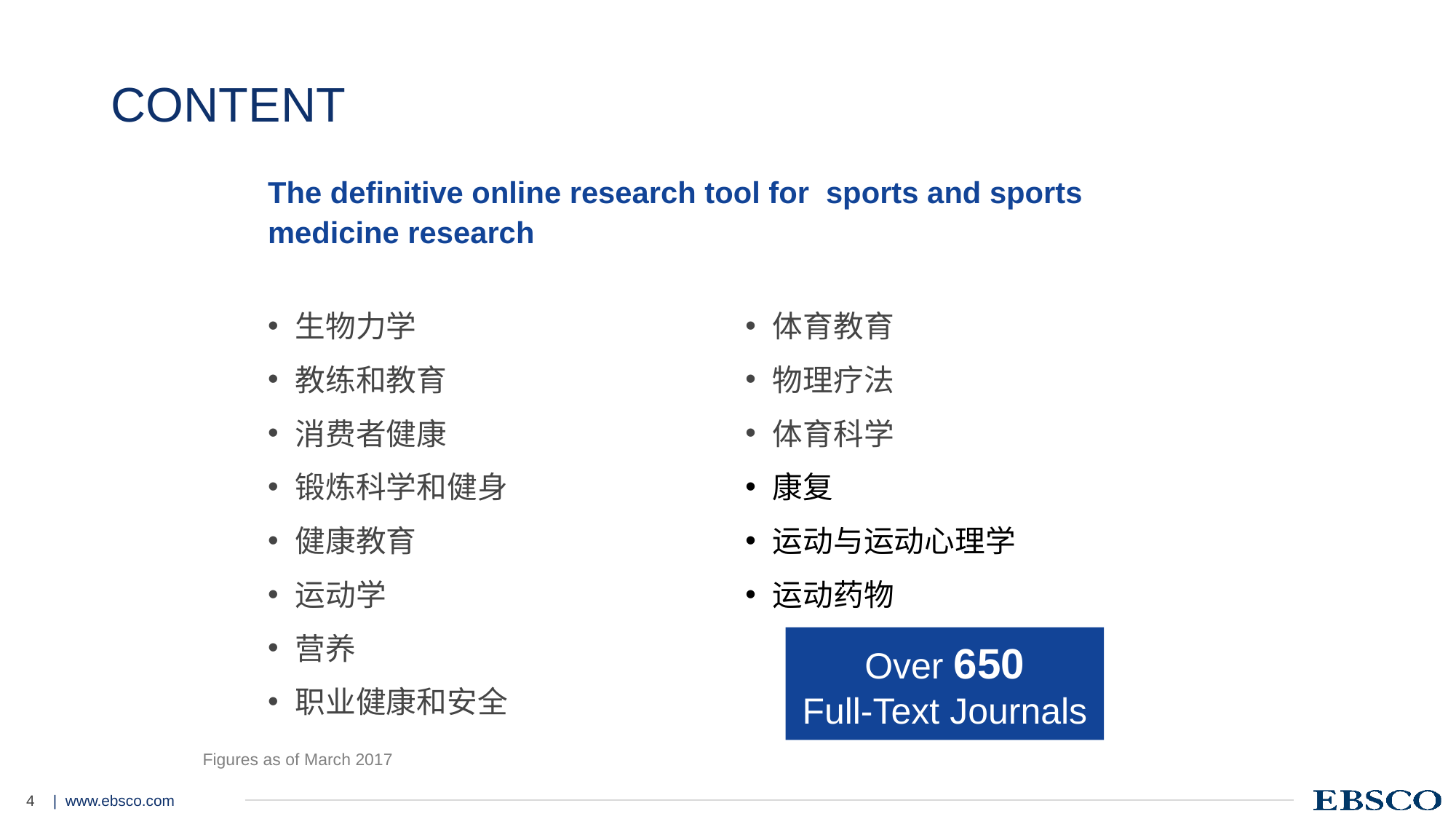

# CONTENT
The definitive online research tool for  sports and sports medicine research
生物力学
教练和教育
消费者健康
锻炼科学和健身
健康教育
运动学
营养
职业健康和安全
体育教育
物理疗法
体育科学
康复
运动与运动心理学
运动药物
Over 650
Full-Text Journals
Figures as of March 2017